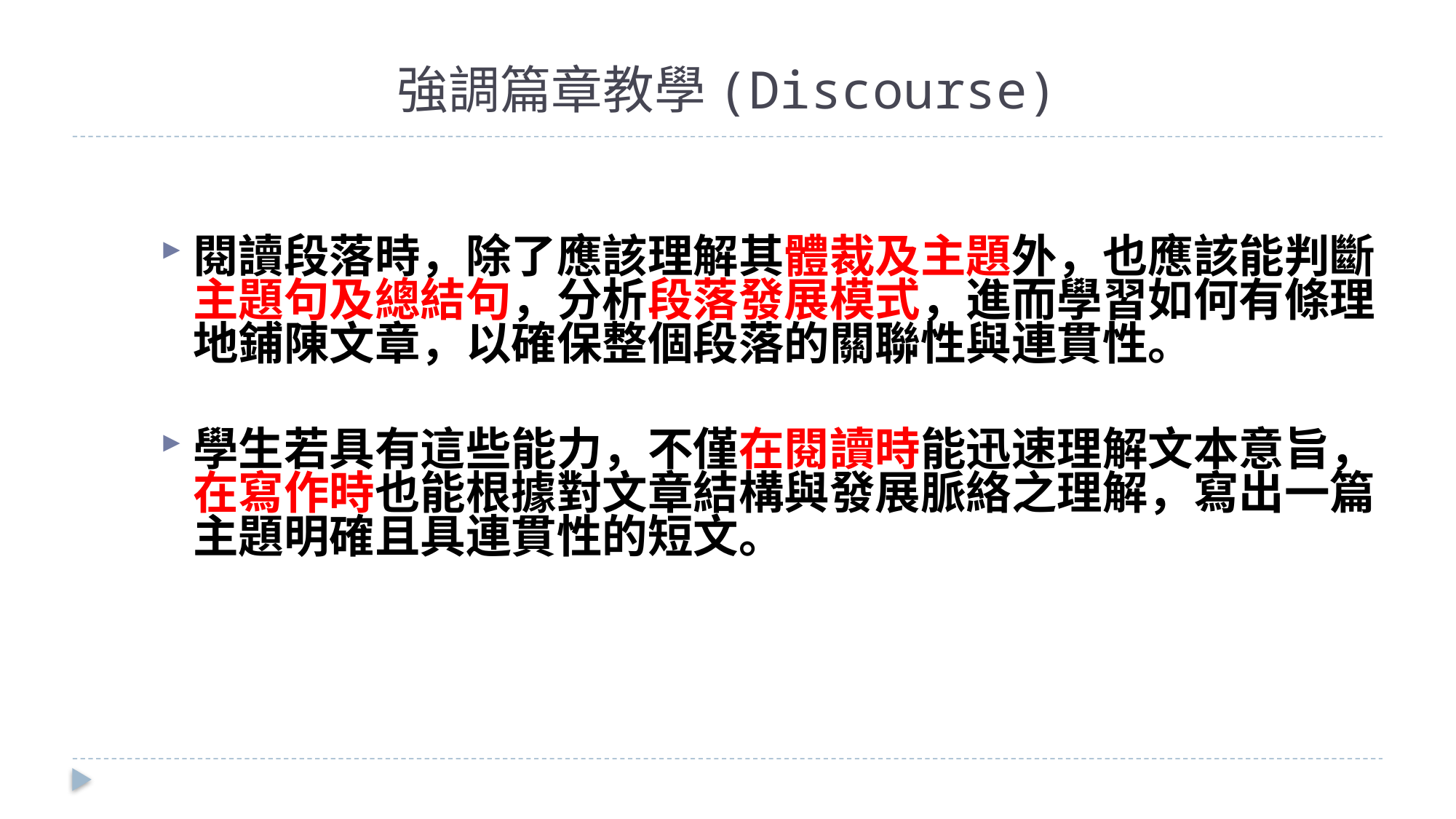

# 強調篇章教學(Discourse)
閱讀段落時，除了應該理解其體裁及主題外，也應該能判斷主題句及總結句，分析段落發展模式，進而學習如何有條理地鋪陳文章，以確保整個段落的關聯性與連貫性。

學生若具有這些能力，不僅在閱讀時能迅速理解文本意旨，在寫作時也能根據對文章結構與發展脈絡之理解，寫出一篇主題明確且具連貫性的短文。